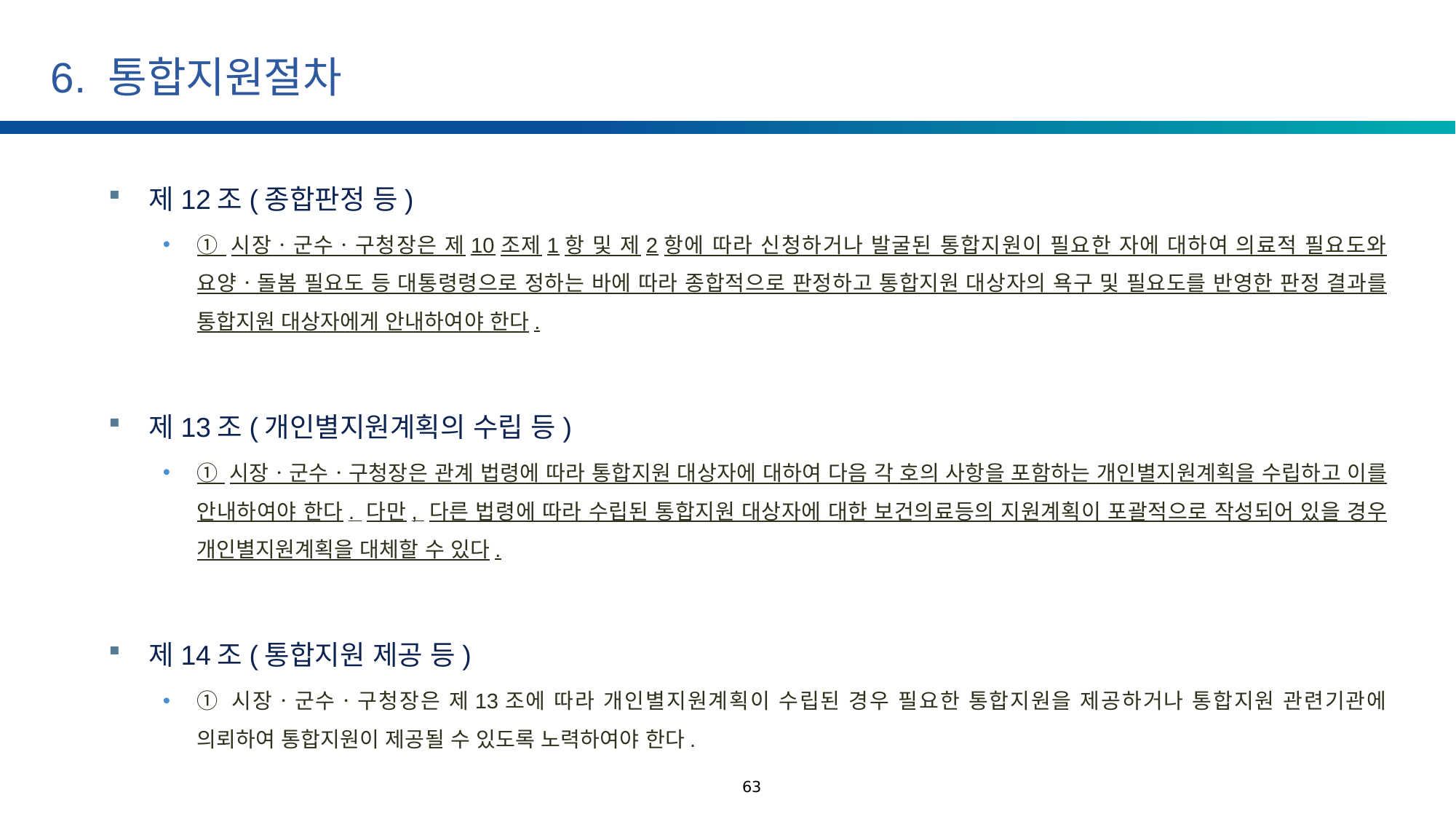

# 6. 통합지원절차
제12조(종합판정 등)
① 시장ㆍ군수ㆍ구청장은 제10조제1항 및 제2항에 따라 신청하거나 발굴된 통합지원이 필요한 자에 대하여 의료적 필요도와 요양ㆍ돌봄 필요도 등 대통령령으로 정하는 바에 따라 종합적으로 판정하고 통합지원 대상자의 욕구 및 필요도를 반영한 판정 결과를 통합지원 대상자에게 안내하여야 한다.

제13조(개인별지원계획의 수립 등)
① 시장ㆍ군수ㆍ구청장은 관계 법령에 따라 통합지원 대상자에 대하여 다음 각 호의 사항을 포함하는 개인별지원계획을 수립하고 이를 안내하여야 한다. 다만, 다른 법령에 따라 수립된 통합지원 대상자에 대한 보건의료등의 지원계획이 포괄적으로 작성되어 있을 경우 개인별지원계획을 대체할 수 있다.

제14조(통합지원 제공 등)
① 시장ㆍ군수ㆍ구청장은 제13조에 따라 개인별지원계획이 수립된 경우 필요한 통합지원을 제공하거나 통합지원 관련기관에 의뢰하여 통합지원이 제공될 수 있도록 노력하여야 한다.

63